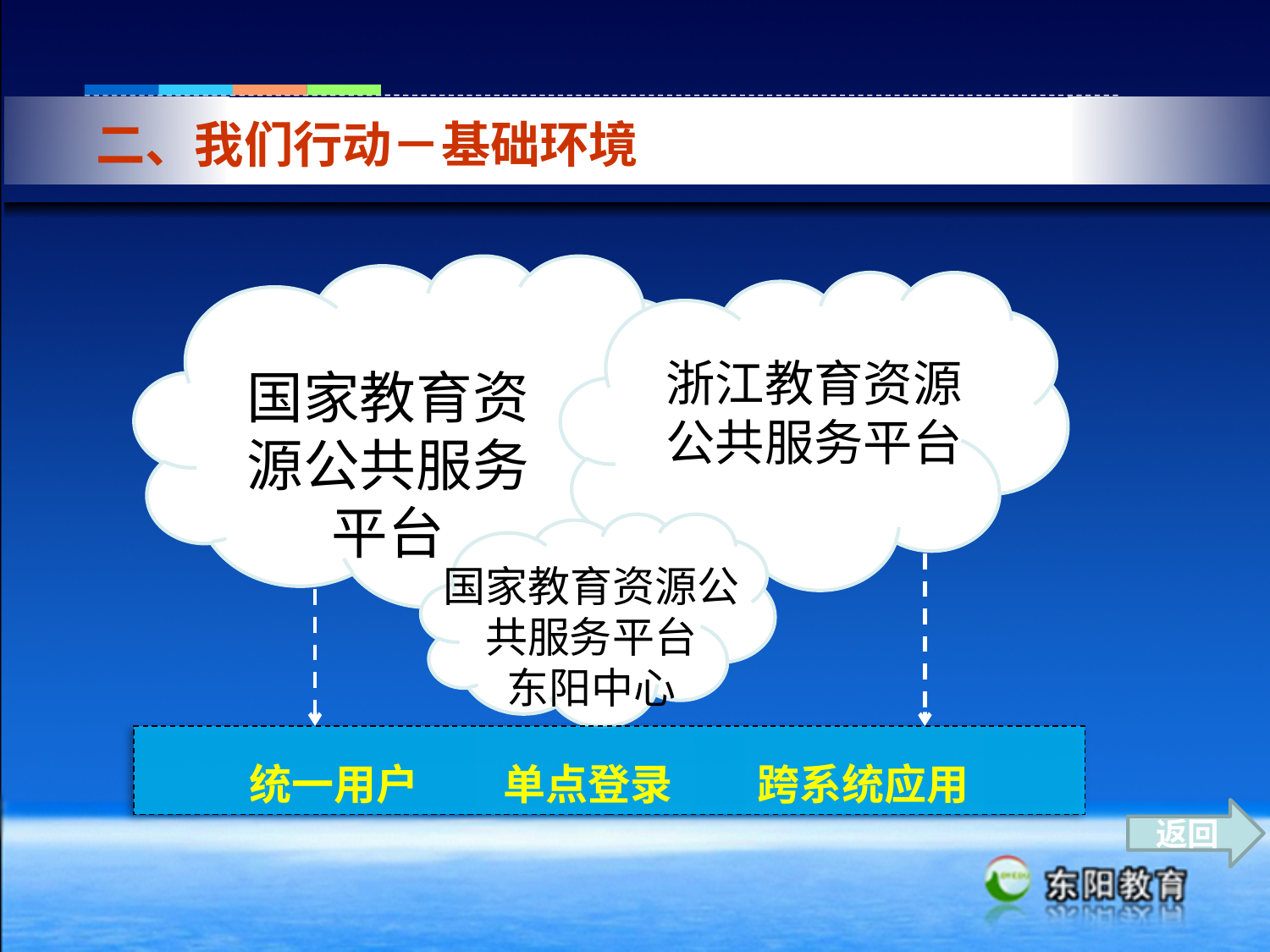

二、我们行动－基础环境

浙江教育资源公共服务平台
国家教育资源公共服务平台

国家教育资源公共服务平台
东阳中心
统一用户	单点登录	跨系统应用

返回